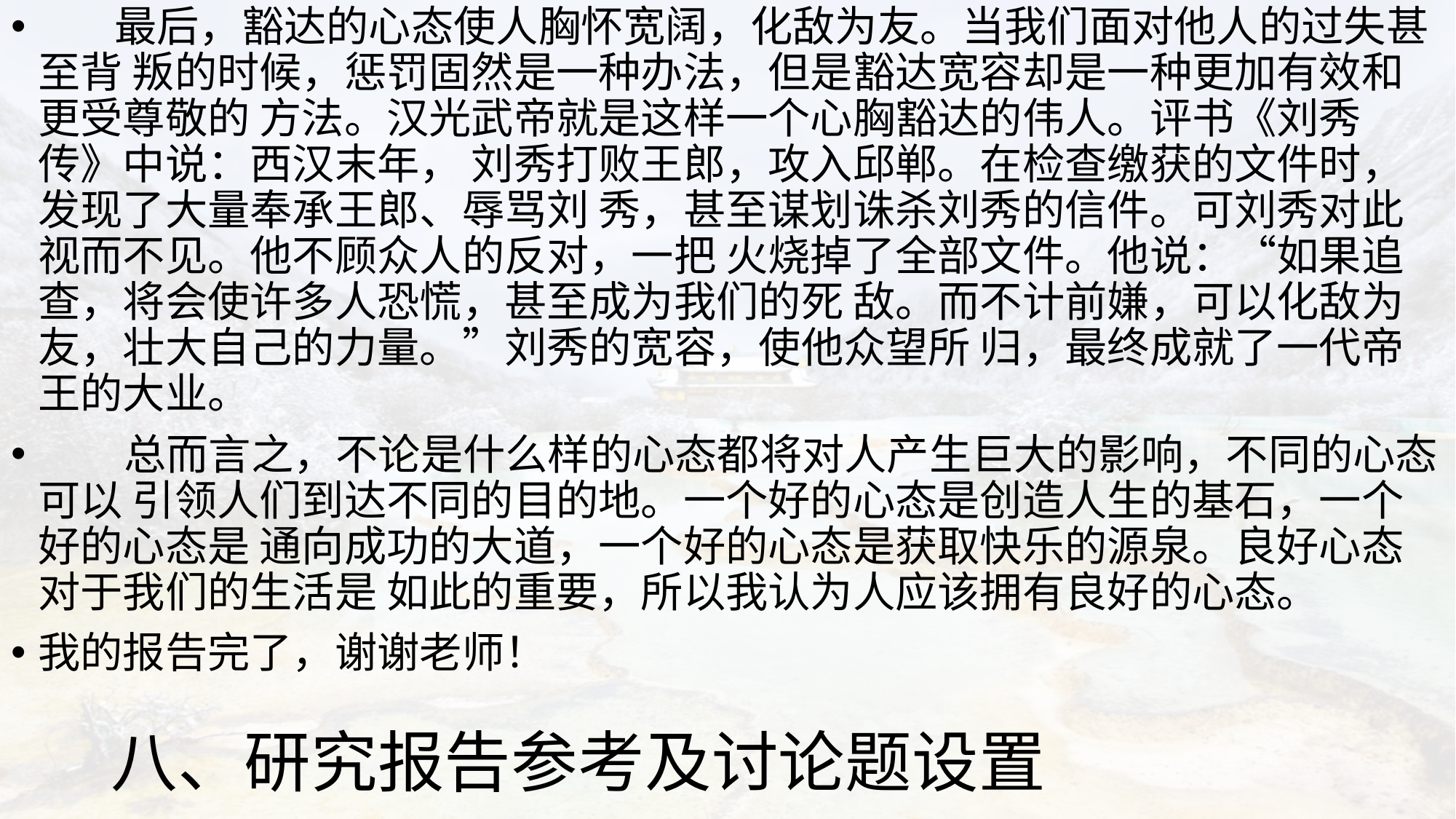

最后，豁达的心态使人胸怀宽阔，化敌为友。当我们面对他人的过失甚至背 叛的时候，惩罚固然是一种办法，但是豁达宽容却是一种更加有效和更受尊敬的 方法。汉光武帝就是这样一个心胸豁达的伟人。评书《刘秀传》中说：西汉末年， 刘秀打败王郎，攻入邱郸。在检查缴获的文件时，发现了大量奉承王郎、辱骂刘 秀，甚至谋划诛杀刘秀的信件。可刘秀对此视而不见。他不顾众人的反对，一把 火烧掉了全部文件。他说：“如果追查，将会使许多人恐慌，甚至成为我们的死 敌。而不计前嫌，可以化敌为友，壮大自己的力量。”刘秀的宽容，使他众望所 归，最终成就了一代帝王的大业。
        总而言之，不论是什么样的心态都将对人产生巨大的影响，不同的心态可以 引领人们到达不同的目的地。一个好的心态是创造人生的基石，一个好的心态是 通向成功的大道，一个好的心态是获取快乐的源泉。良好心态对于我们的生活是 如此的重要，所以我认为人应该拥有良好的心态。
我的报告完了，谢谢老师！
# 八、研究报告参考及讨论题设置